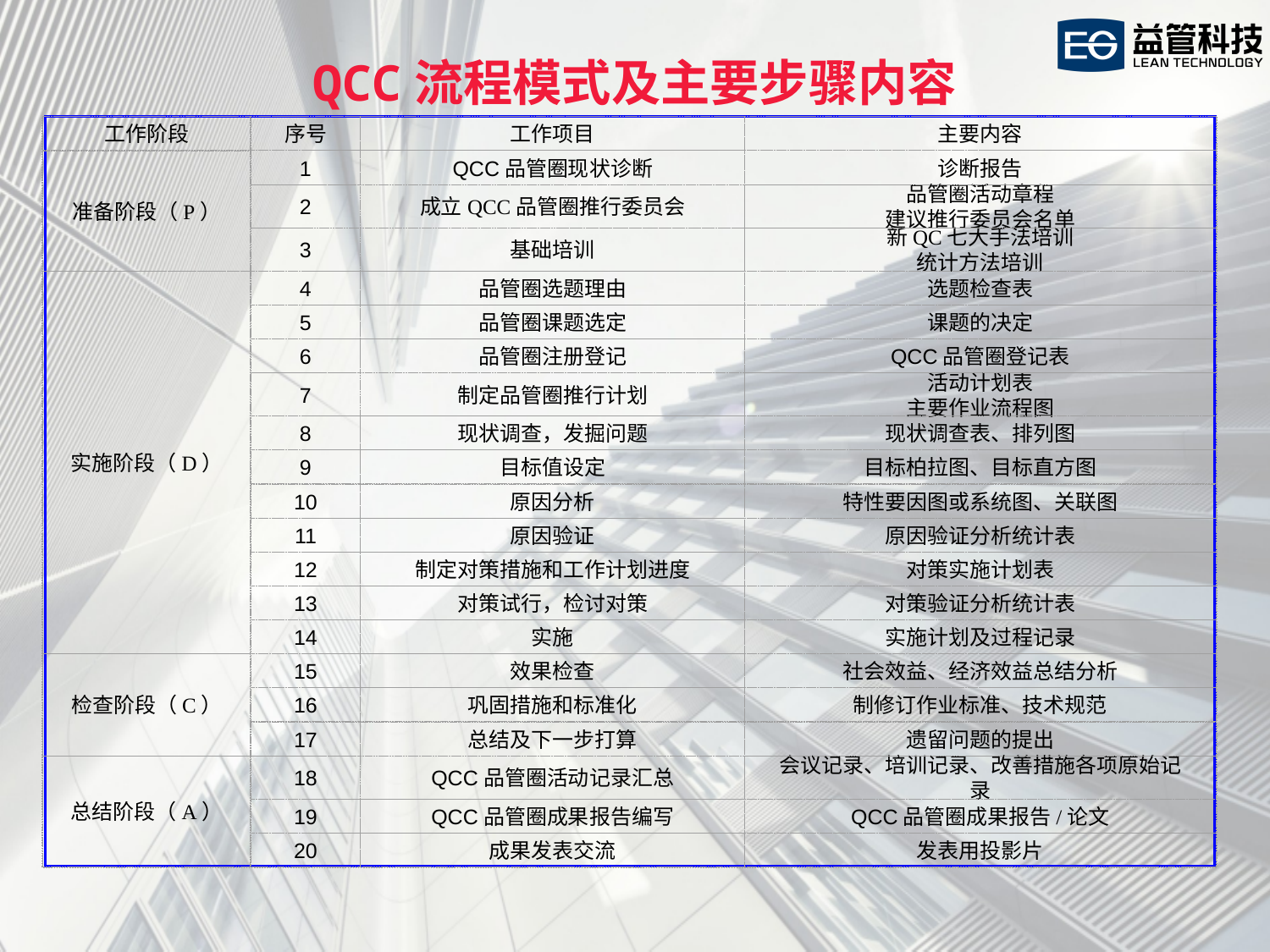

QCC流程模式及主要步骤内容

工作阶段

序号

工作项目

主要内容

准备阶段（P）

1

QCC品管圈现状诊断

诊断报告

2

成立QCC品管圈推行委员会

品管圈活动章程
建议推行委员会名单

3

基础培训

新QC七大手法培训
统计方法培训

实施阶段（D）

4

品管圈选题理由

选题检查表

5

品管圈课题选定

课题的决定

6

品管圈注册登记

QCC品管圈登记表

7

制定品管圈推行计划

活动计划表
主要作业流程图

8

现状调查，发掘问题

现状调查表、排列图

9

目标值设定

目标柏拉图、目标直方图

10

原因分析

特性要因图或系统图、关联图

11

原因验证

原因验证分析统计表

12

制定对策措施和工作计划进度

对策实施计划表

13

对策试行，检讨对策

对策验证分析统计表

14

实施

实施计划及过程记录

检查阶段（C）

15

效果检查

社会效益、经济效益总结分析

16

巩固措施和标准化

制修订作业标准、技术规范

17

总结及下一步打算

遗留问题的提出

总结阶段（A）

18

QCC品管圈活动记录汇总

会议记录、培训记录、改善措施各项原始记录

19

QCC品管圈成果报告编写

QCC品管圈成果报告/论文

20

成果发表交流

发表用投影片